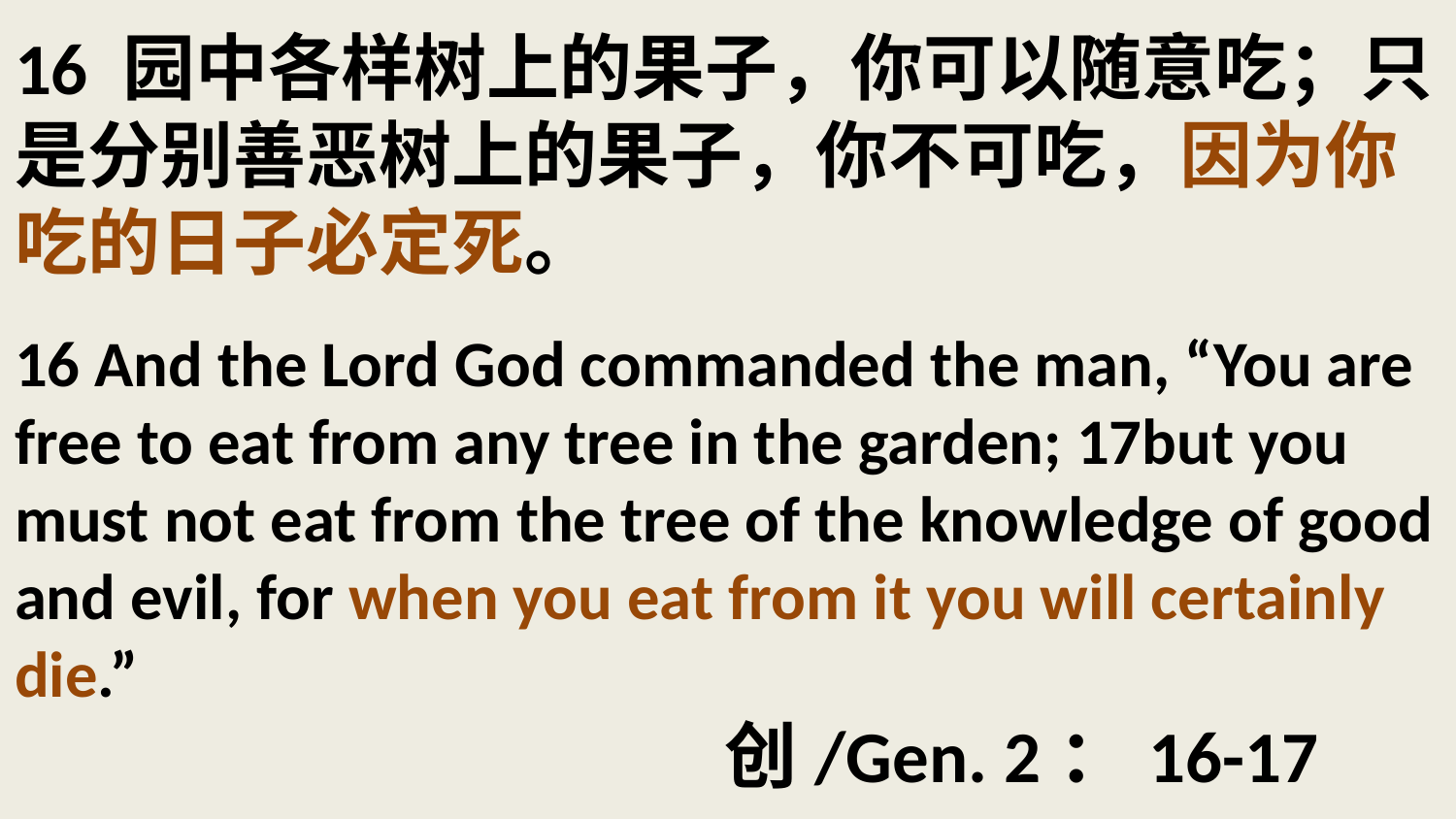

# 16 园中各样树上的果子，你可以随意吃；只是分别善恶树上的果子，你不可吃，因为你吃的日子必定死。 16 And the Lord God commanded the man, “You are free to eat from any tree in the garden; 17but you must not eat from the tree of the knowledge of good and evil, for when you eat from it you will certainly die.” 创/Gen. 2：16-17